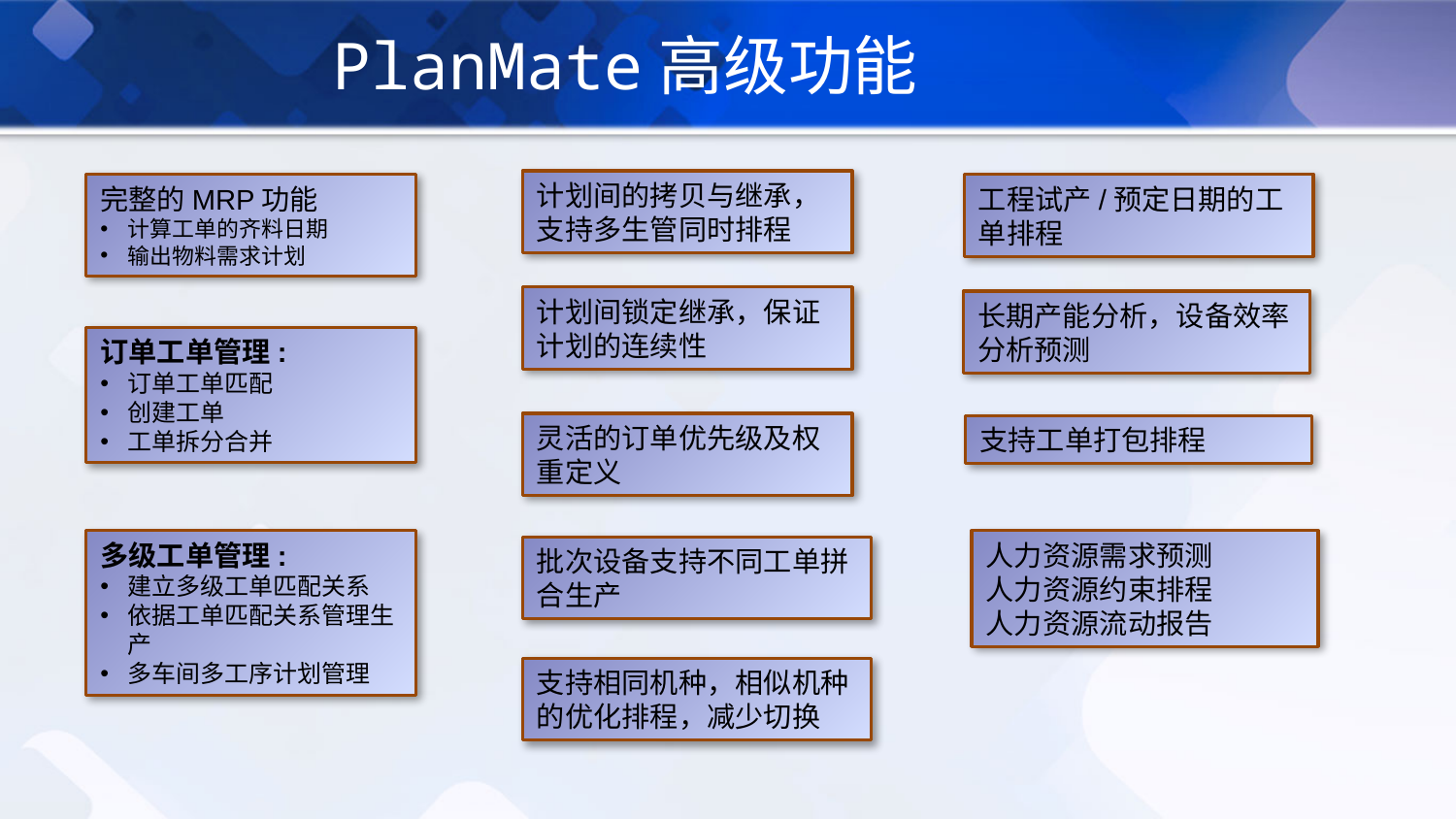

PlanMate高级功能
计划间的拷贝与继承，支持多生管同时排程
完整的MRP功能
计算工单的齐料日期
输出物料需求计划
工程试产/预定日期的工单排程
计划间锁定继承，保证计划的连续性
长期产能分析，设备效率分析预测
订单工单管理:
订单工单匹配
创建工单
工单拆分合并
灵活的订单优先级及权重定义
支持工单打包排程
多级工单管理:
建立多级工单匹配关系
依据工单匹配关系管理生产
多车间多工序计划管理
人力资源需求预测
人力资源约束排程
人力资源流动报告
批次设备支持不同工单拼合生产
支持相同机种，相似机种的优化排程，减少切换